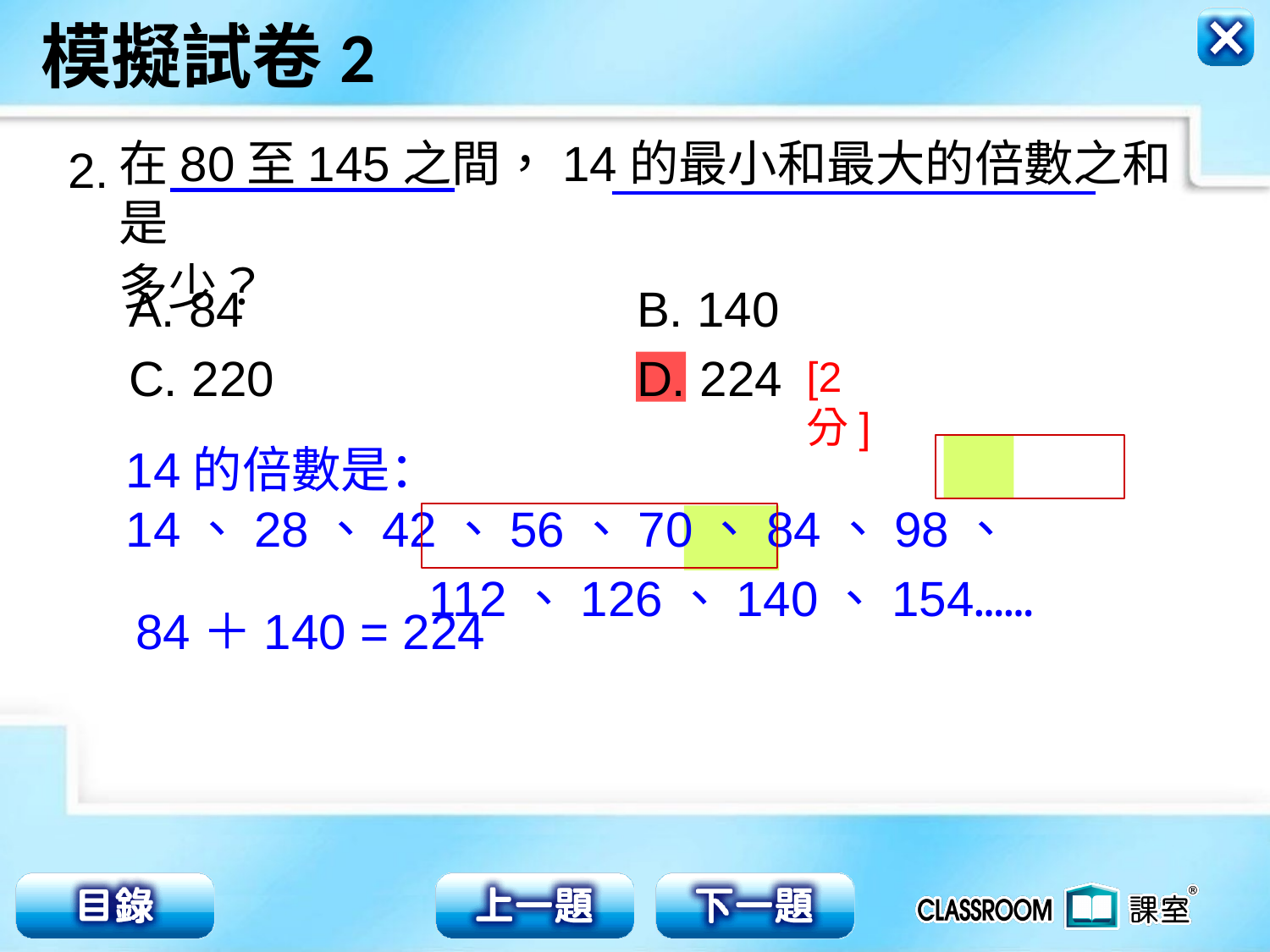

在80至145之間，14的最小和最大的倍數之和是
多少？
2.
A. 84				B. 140
C. 220			D. 224
[2分]

14的倍數是：14、28、42、56、70、84、98、
                      112、126、140、154……

84＋140 = 224